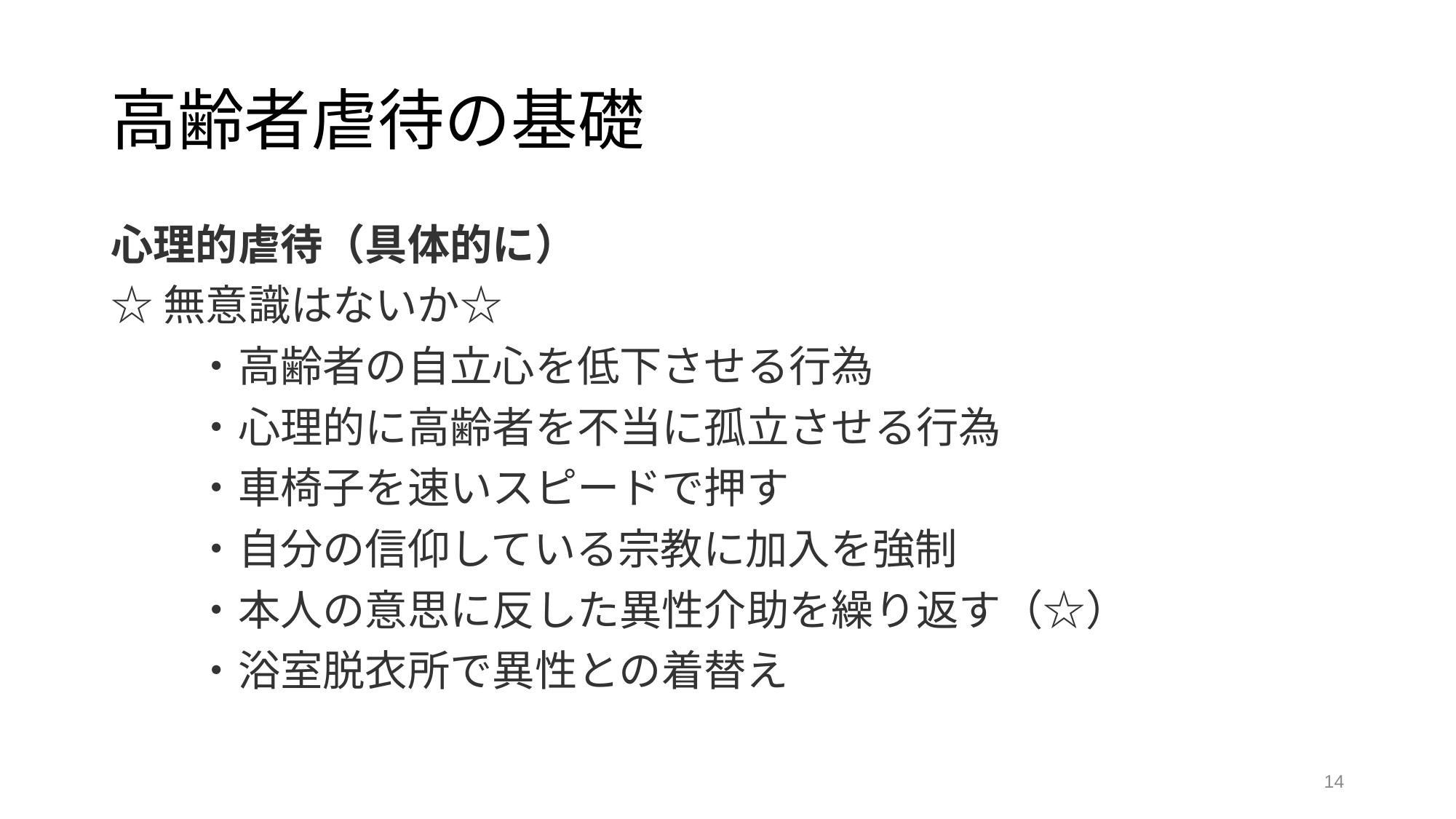

# 高齢者虐待の基礎
心理的虐待（具体的に）
☆無意識はないか☆
　　・高齢者の自立心を低下させる行為
　　・心理的に高齢者を不当に孤立させる行為
　　・車椅子を速いスピードで押す
　　・自分の信仰している宗教に加入を強制
　　・本人の意思に反した異性介助を繰り返す（☆）
　　・浴室脱衣所で異性との着替え

14